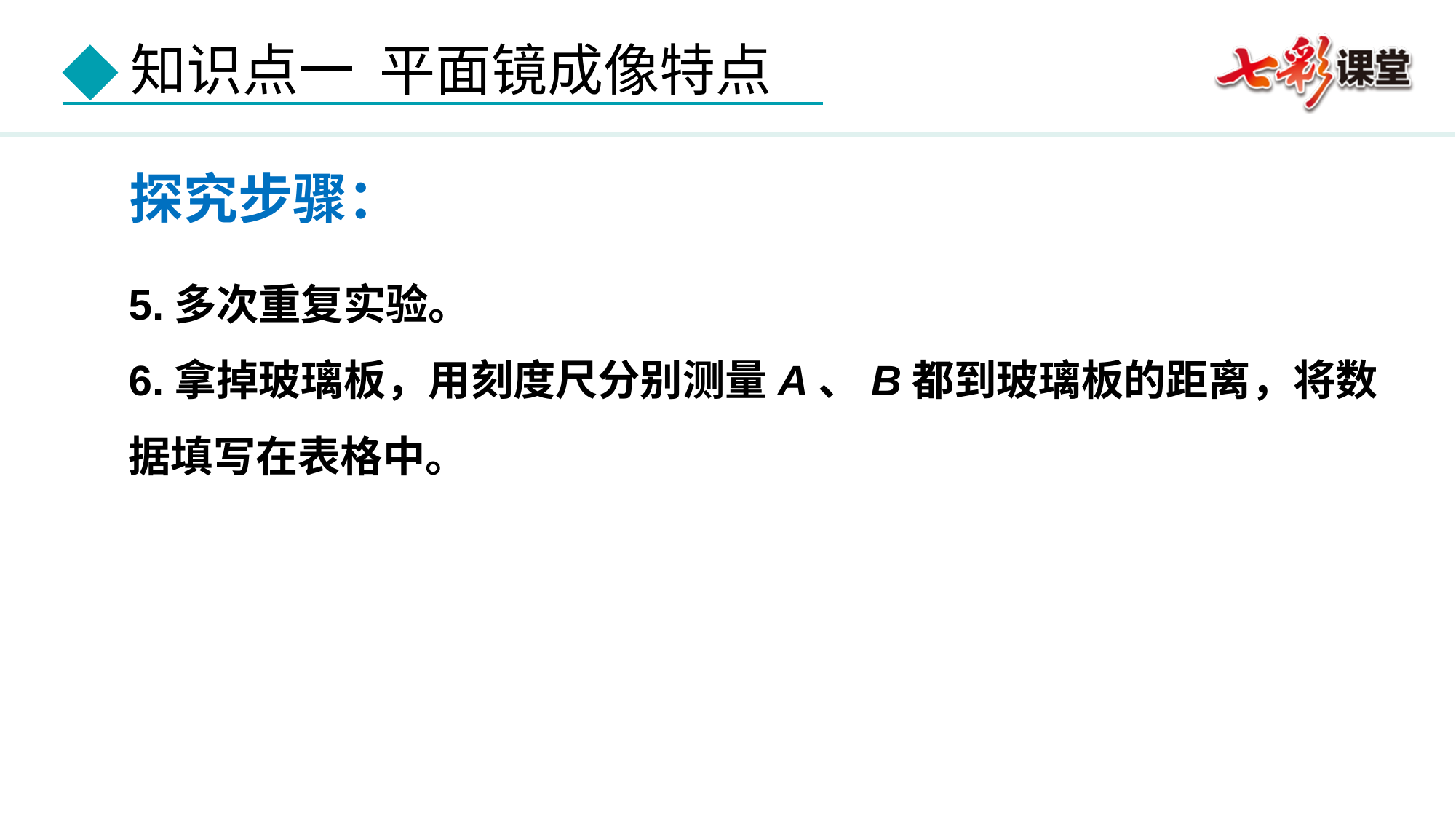

探究步骤：
5.多次重复实验。
6.拿掉玻璃板，用刻度尺分别测量A、B都到玻璃板的距离，将数据填写在表格中。